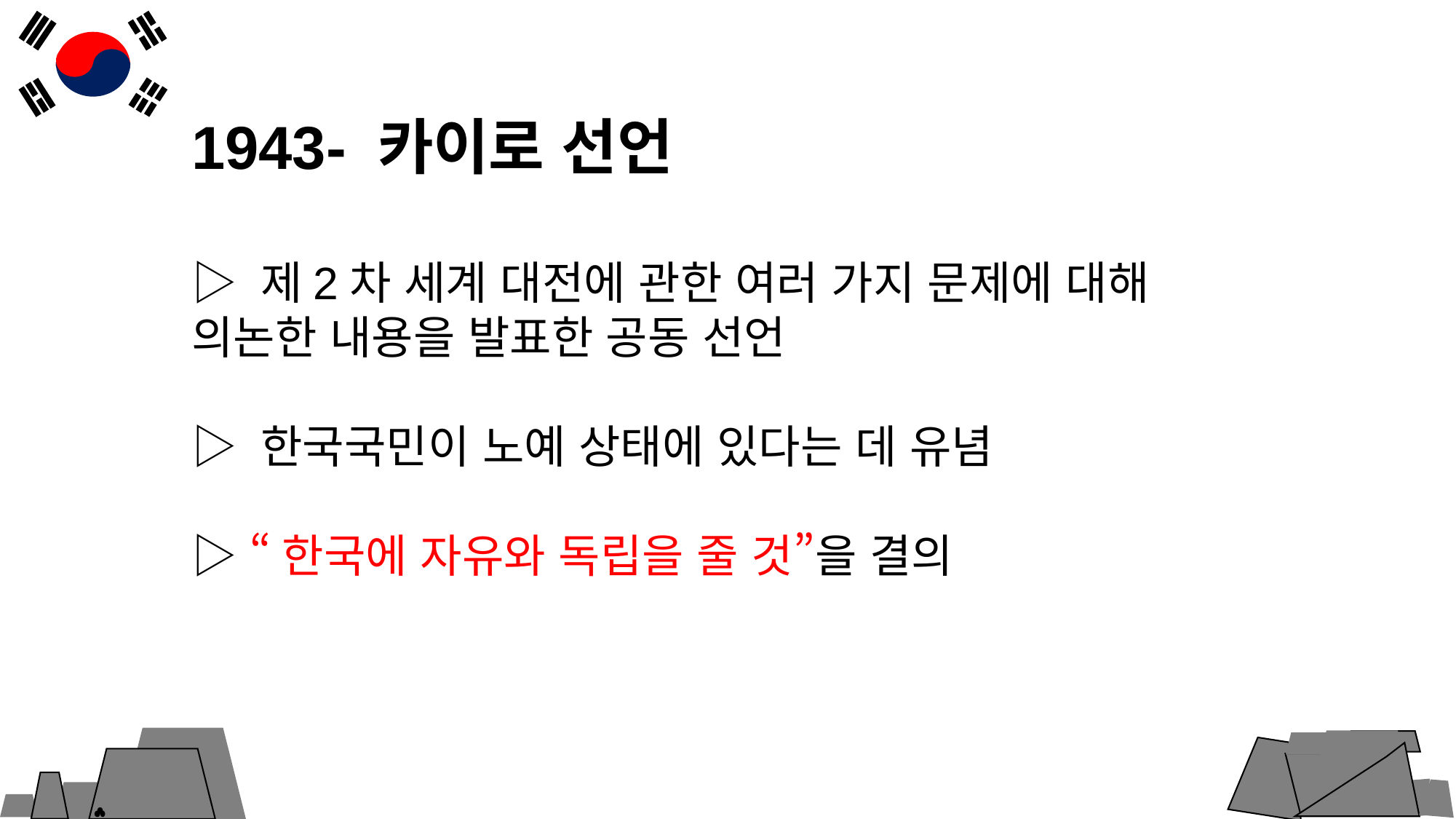

1943- 카이로 선언
▷ 제2차 세계 대전에 관한 여러 가지 문제에 대해 의논한 내용을 발표한 공동 선언

▷ 한국국민이 노예 상태에 있다는 데 유념

▷ “한국에 자유와 독립을 줄 것”을 결의